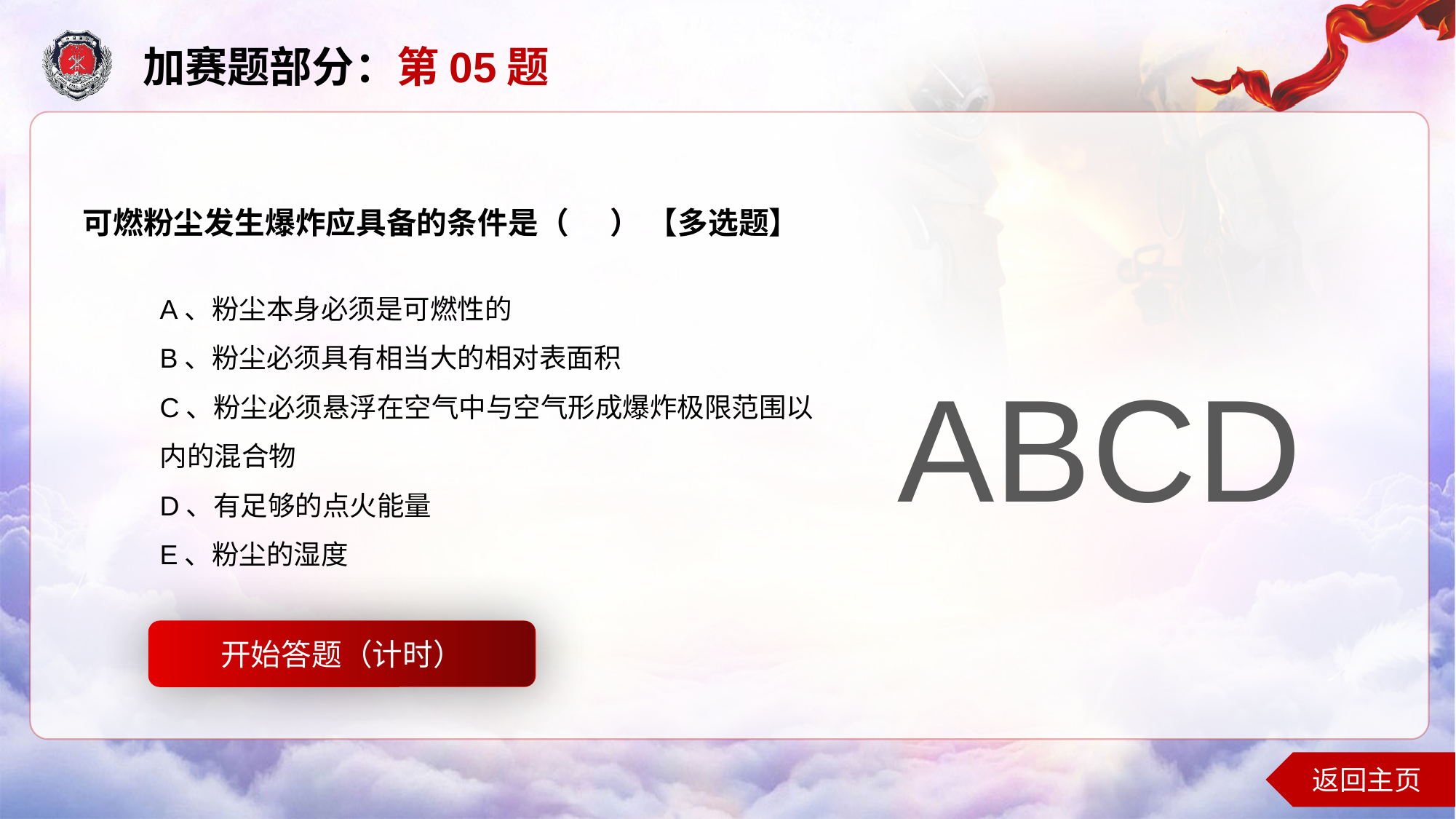

加赛题部分：第05题
可燃粉尘发生爆炸应具备的条件是（      ） 【多选题】
A、粉尘本身必须是可燃性的
B、粉尘必须具有相当大的相对表面积
C、粉尘必须悬浮在空气中与空气形成爆炸极限范围以内的混合物
D、有足够的点火能量
E、粉尘的湿度
ABCD
开始答题（计时）
开始答题
返回主页